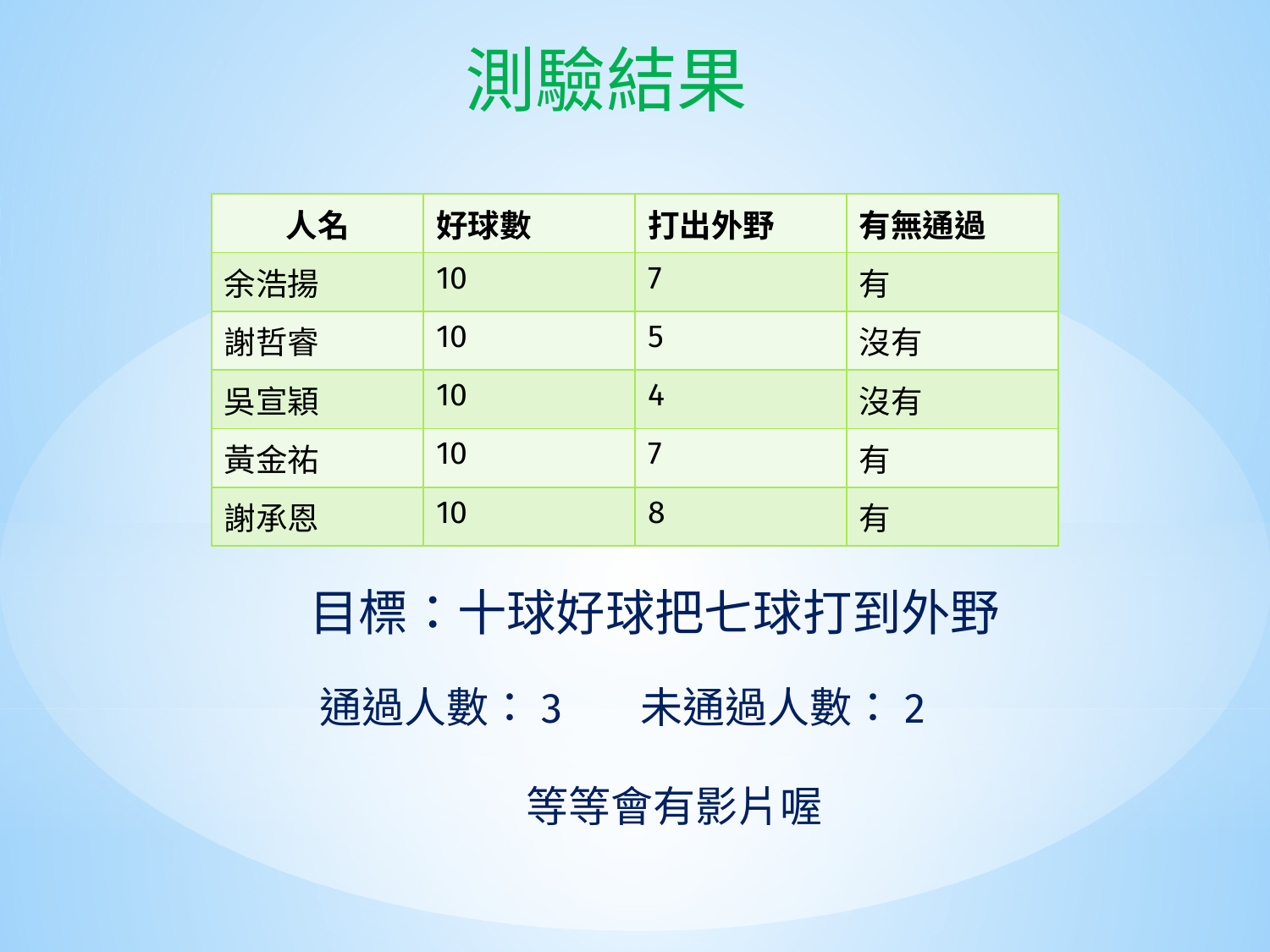

測驗結果
| 人名 | 好球數 | 打出外野 | 有無通過 |
| --- | --- | --- | --- |
| 余浩揚 | 10 | 7 | 有 |
| 謝哲睿 | 10 | 5 | 沒有 |
| 吳宣穎 | 10 | 4 | 沒有 |
| 黃金祐 | 10 | 7 | 有 |
| 謝承恩 | 10 | 8 | 有 |
目標：十球好球把七球打到外野
#
通過人數：3      未通過人數：2
等等會有影片喔